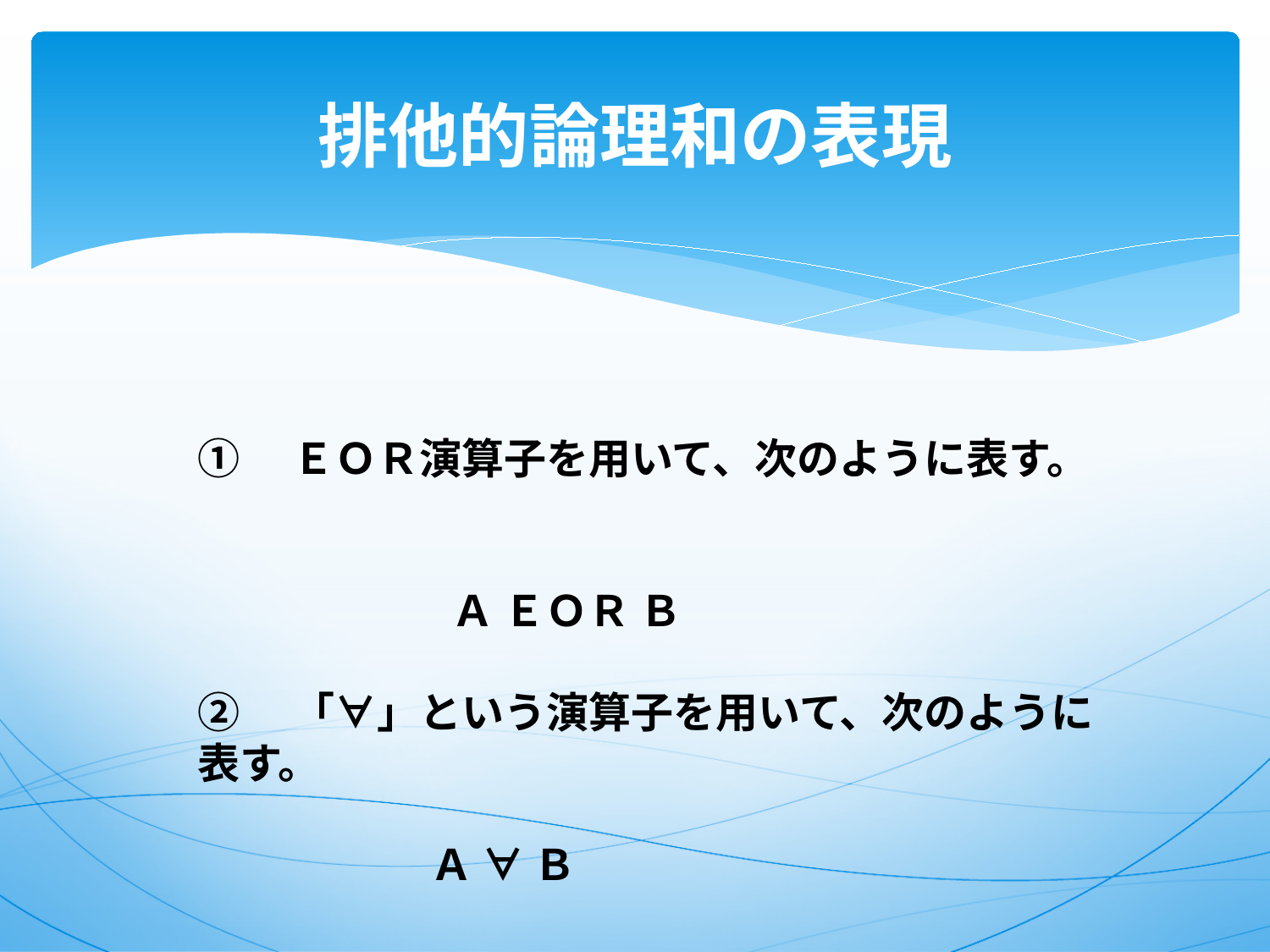

# 排他的論理和の表現
①　ＥＯＲ演算子を用いて、次のように表す。

　　　　　　Ａ ＥＯＲ Ｂ

②　「∀」という演算子を用いて、次のように表す。

　　　　Ａ ∀ Ｂ